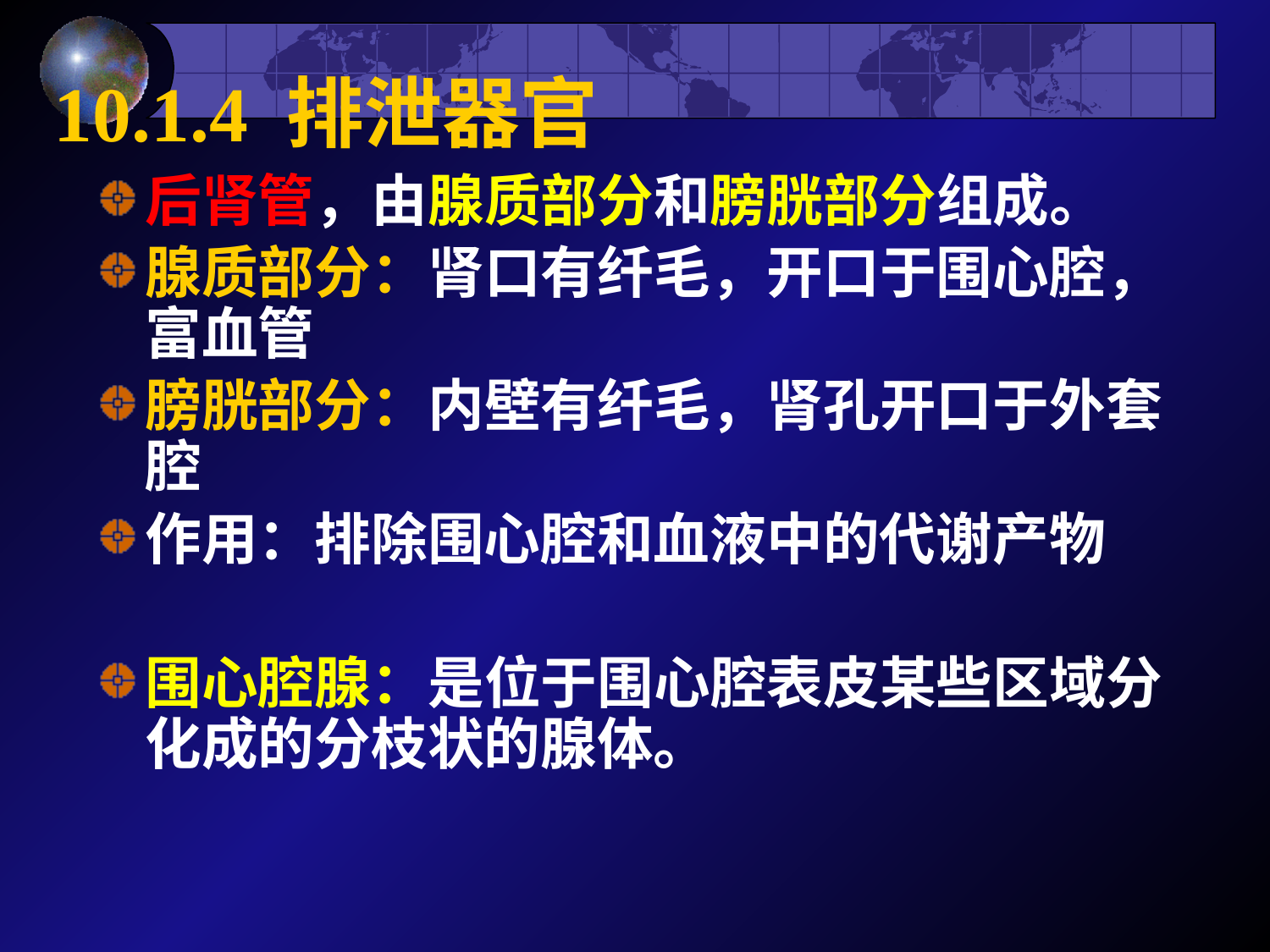

# 10.1.4 排泄器官
后肾管，由腺质部分和膀胱部分组成。
腺质部分：肾口有纤毛，开口于围心腔，富血管
膀胱部分：内壁有纤毛，肾孔开口于外套腔
作用：排除围心腔和血液中的代谢产物

围心腔腺：是位于围心腔表皮某些区域分化成的分枝状的腺体。